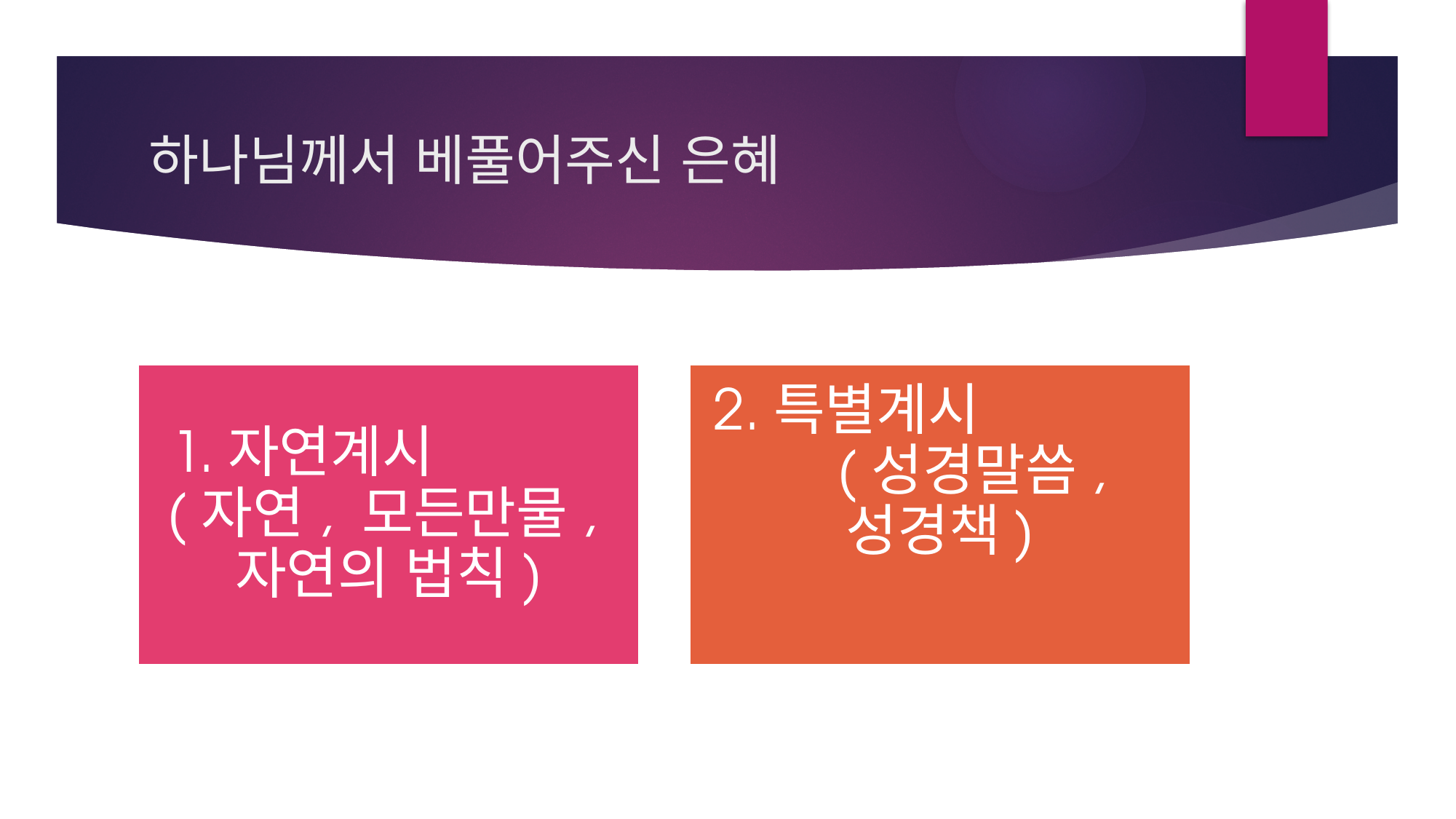

# 하나님께서 베풀어주신 은혜
1.자연계시            (자연, 모든만물,자연의 법칙)
2.특별계시                 (성경말씀,성경책)